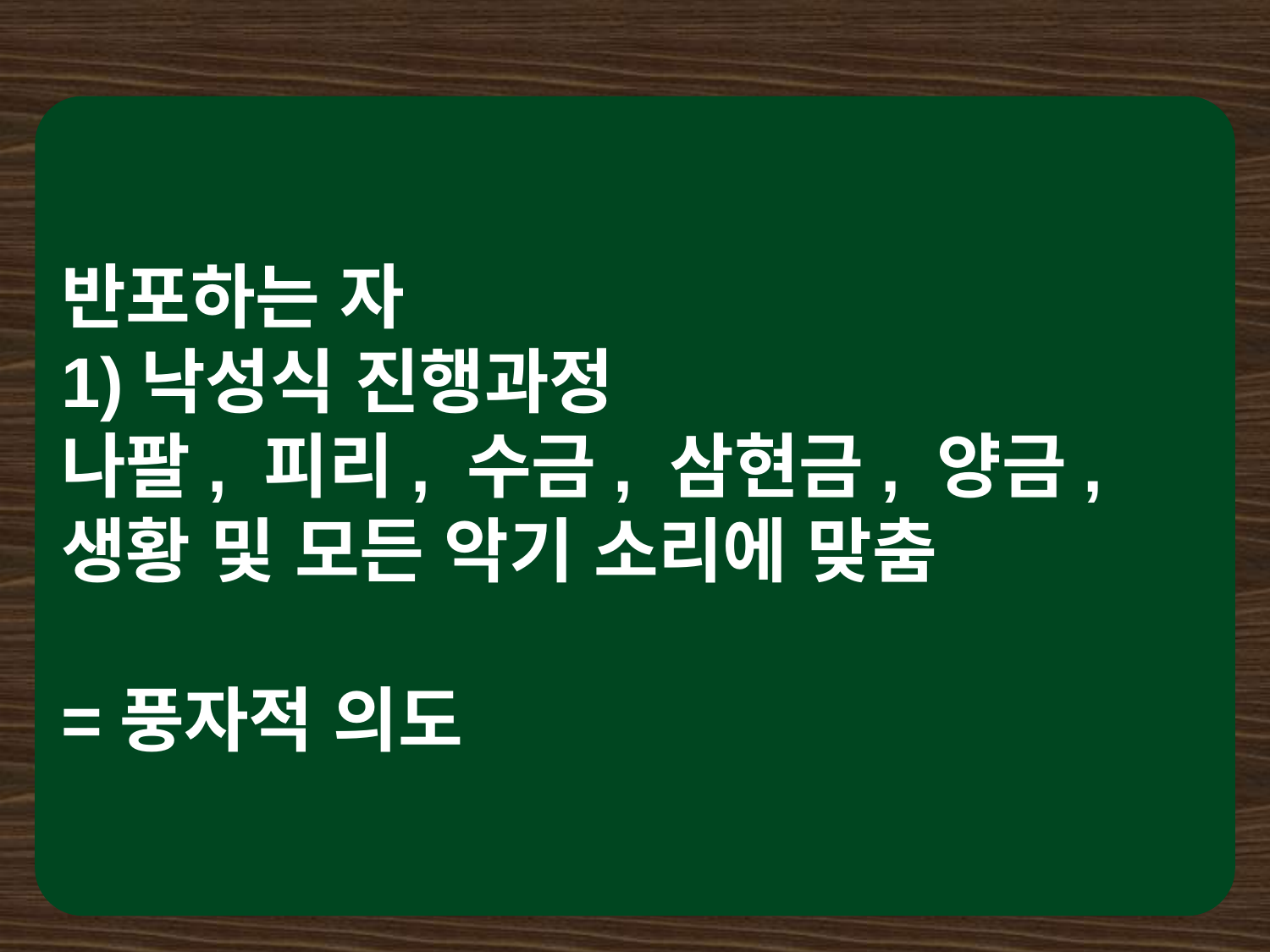

반포하는 자
1)낙성식 진행과정
나팔, 피리, 수금, 삼현금, 양금, 생황 및 모든 악기 소리에 맞춤

=풍자적 의도